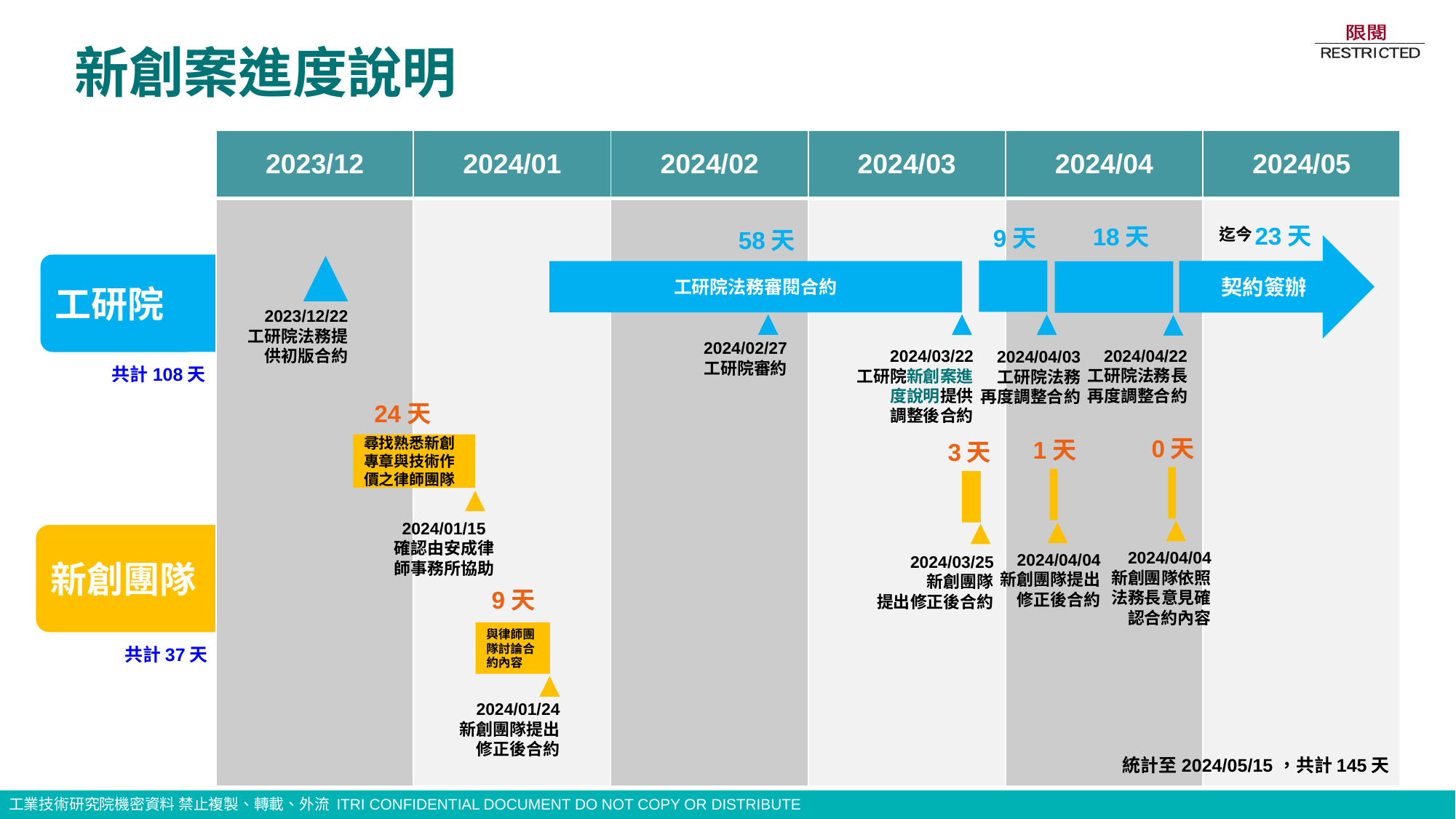

# 新創案進度說明
| 2023/12 | 2024/01 | 2024/02 | 2024/03 | 2024/04 | 2024/05 |
| --- | --- | --- | --- | --- | --- |
|  |  |  |  |  |  |
23天
18天
9天
迄今
58天
契約簽辦
工研院

工研院法務審閱合約

2023/12/22
工研院法務提供初版合約

2024/02/27
工研院審約
2024/04/22
工研院法務長
再度調整合約
2024/03/22
工研院新創案進度說明提供
調整後合約
2024/04/03
工研院法務
再度調整合約
共計108天
24天
0天

2024/04/04
新創團隊依照法務長意見確認合約內容
1天

2024/04/04
新創團隊提出修正後合約
3天

2024/03/25
新創團隊
提出修正後合約
尋找熟悉新創專章與技術作價之律師團隊

2024/01/15
確認由安成律師事務所協助
新創團隊
9天
與律師團隊討論合約內容

2024/01/24
新創團隊提出
修正後合約
共計37天
統計至2024/05/15，共計145天